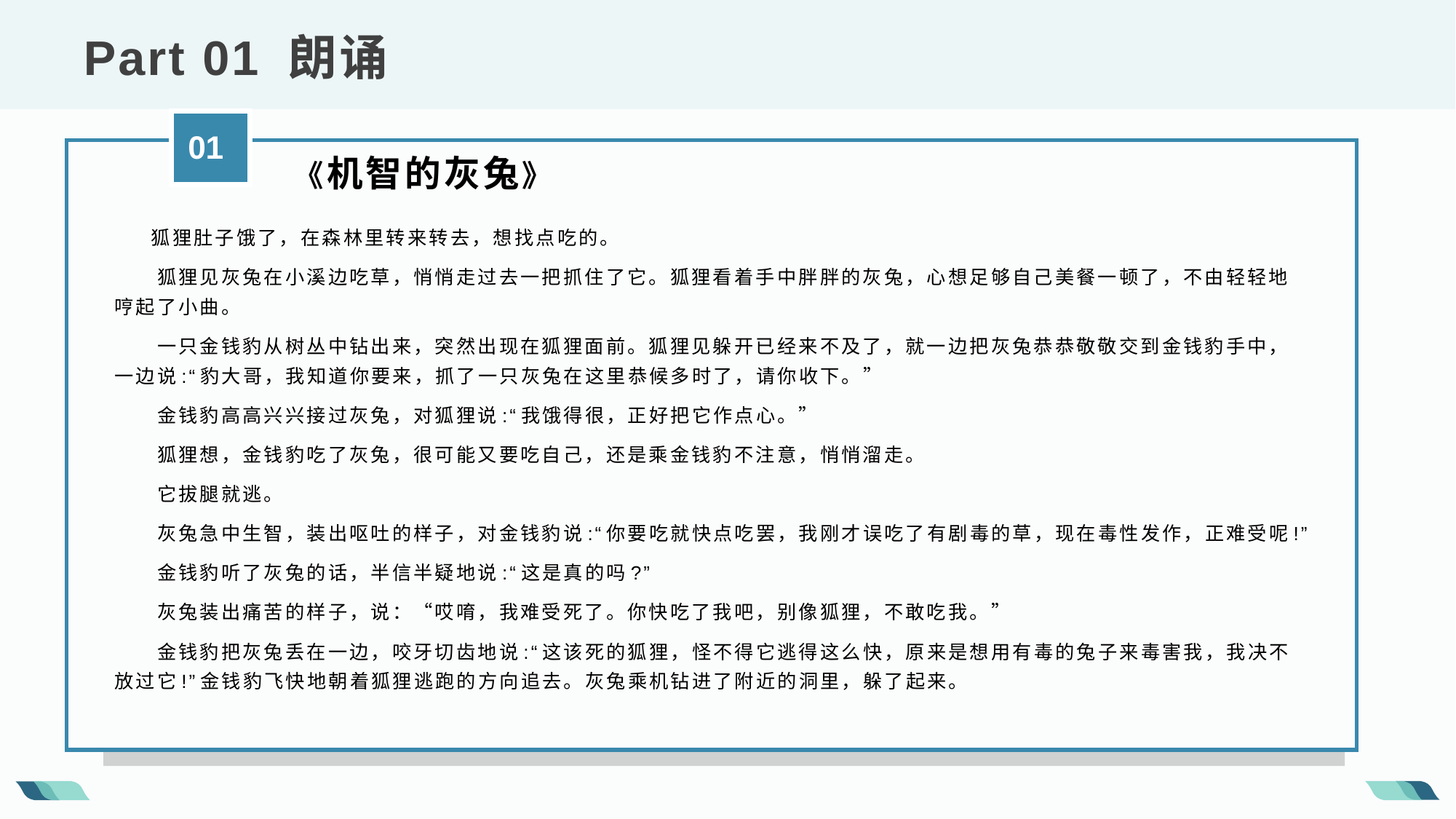

Part 01 朗诵

01
  《机智的灰兔》

      狐狸肚子饿了，在森林里转来转去，想找点吃的。
      狐狸见灰兔在小溪边吃草，悄悄走过去一把抓住了它。狐狸看着手中胖胖的灰兔，心想足够自己美餐一顿了，不由轻轻地哼起了小曲。
      一只金钱豹从树丛中钻出来，突然出现在狐狸面前。狐狸见躲开已经来不及了，就一边把灰兔恭恭敬敬交到金钱豹手中，一边说:“豹大哥，我知道你要来，抓了一只灰兔在这里恭候多时了，请你收下。”
      金钱豹高高兴兴接过灰兔，对狐狸说:“我饿得很，正好把它作点心。”
      狐狸想，金钱豹吃了灰兔，很可能又要吃自己，还是乘金钱豹不注意，悄悄溜走。
      它拔腿就逃。
      灰兔急中生智，装出呕吐的样子，对金钱豹说:“你要吃就快点吃罢，我刚才误吃了有剧毒的草，现在毒性发作，正难受呢!”
      金钱豹听了灰兔的话，半信半疑地说:“这是真的吗?”
      灰兔装出痛苦的样子，说：“哎唷，我难受死了。你快吃了我吧，别像狐狸，不敢吃我。”
      金钱豹把灰兔丢在一边，咬牙切齿地说:“这该死的狐狸，怪不得它逃得这么快，原来是想用有毒的兔子来毒害我，我决不放过它!”金钱豹飞快地朝着狐狸逃跑的方向追去。灰兔乘机钻进了附近的洞里，躲了起来。